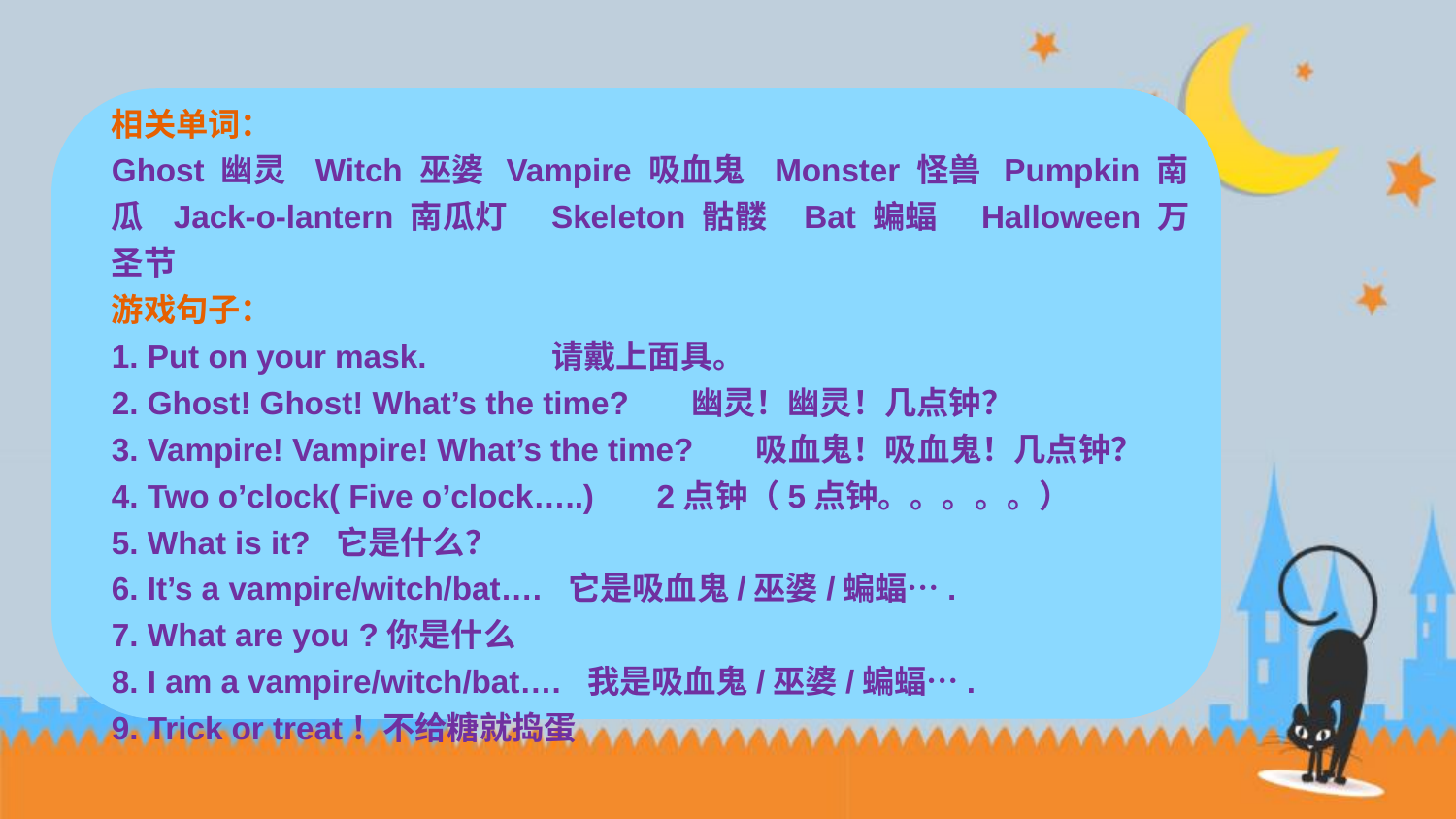

相关单词：
Ghost 幽灵   Witch 巫婆  Vampire 吸血鬼   Monster 怪兽  Pumpkin 南瓜   Jack-o-lantern 南瓜灯     Skeleton 骷髅    Bat 蝙蝠     Halloween 万圣节
游戏句子：
1. Put on your mask.             请戴上面具。
2. Ghost! Ghost! What’s the time?      幽灵！幽灵！几点钟？
3. Vampire! Vampire! What’s the time?      吸血鬼！吸血鬼！几点钟？
4. Two o’clock( Five o’clock…..)       2点钟（5点钟。。。。。）
5. What is it?  它是什么？
6. It’s a vampire/witch/bat….  它是吸血鬼/巫婆/蝙蝠….
7. What are you ?你是什么
8. I am a vampire/witch/bat….  我是吸血鬼/巫婆/蝙蝠….
9. Trick or treat！不给糖就捣蛋